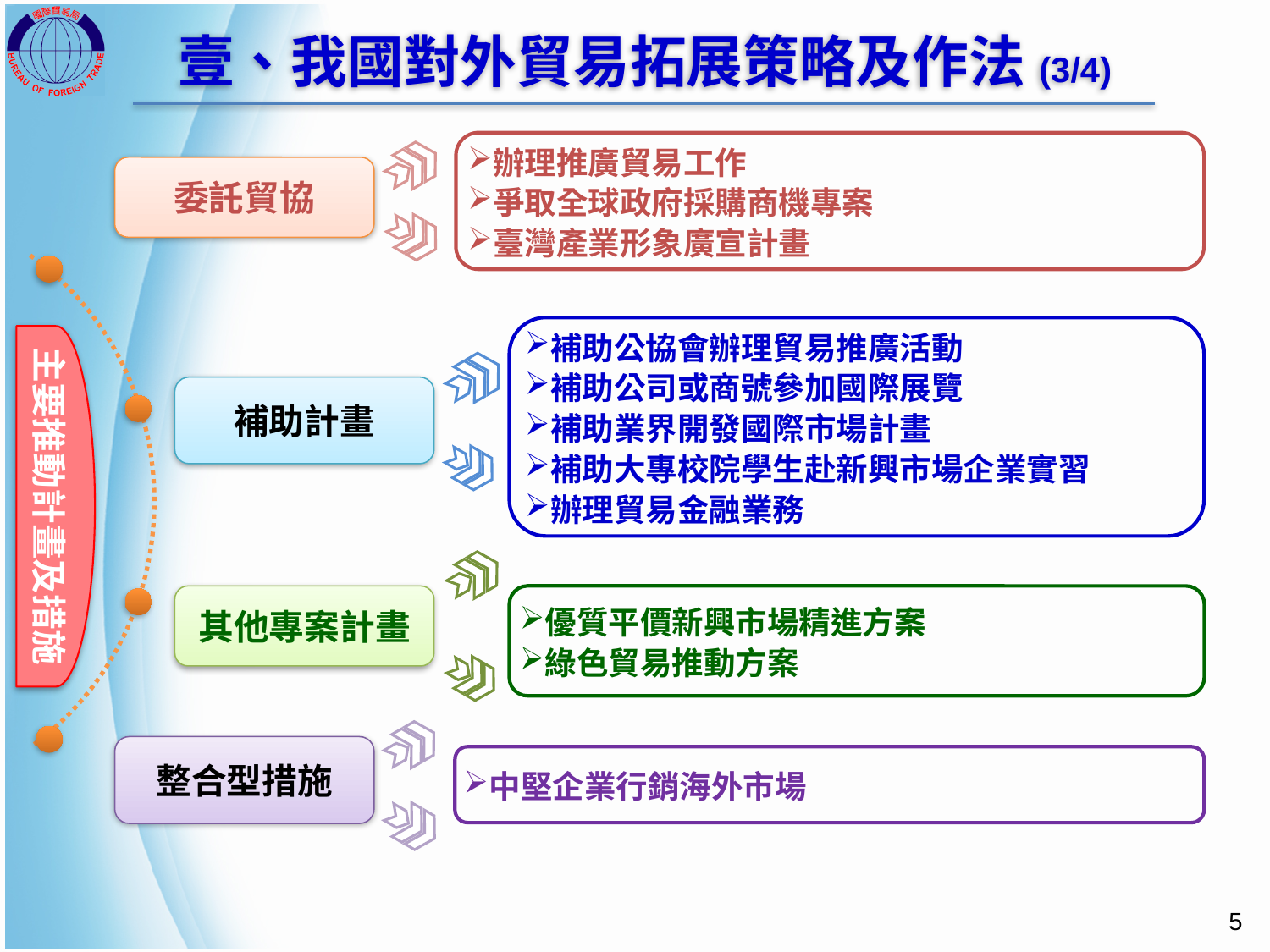

壹、我國對外貿易拓展策略及作法(3/4)
辦理推廣貿易工作
爭取全球政府採購商機專案
臺灣產業形象廣宣計畫

委託貿協

補助公協會辦理貿易推廣活動
補助公司或商號參加國際展覽
補助業界開發國際市場計畫
補助大專校院學生赴新興市場企業實習
辦理貿易金融業務
主要推動計畫及措施

補助計畫

其他專案計畫
優質平價新興市場精進方案
綠色貿易推動方案

整合型措施
中堅企業行銷海外市場